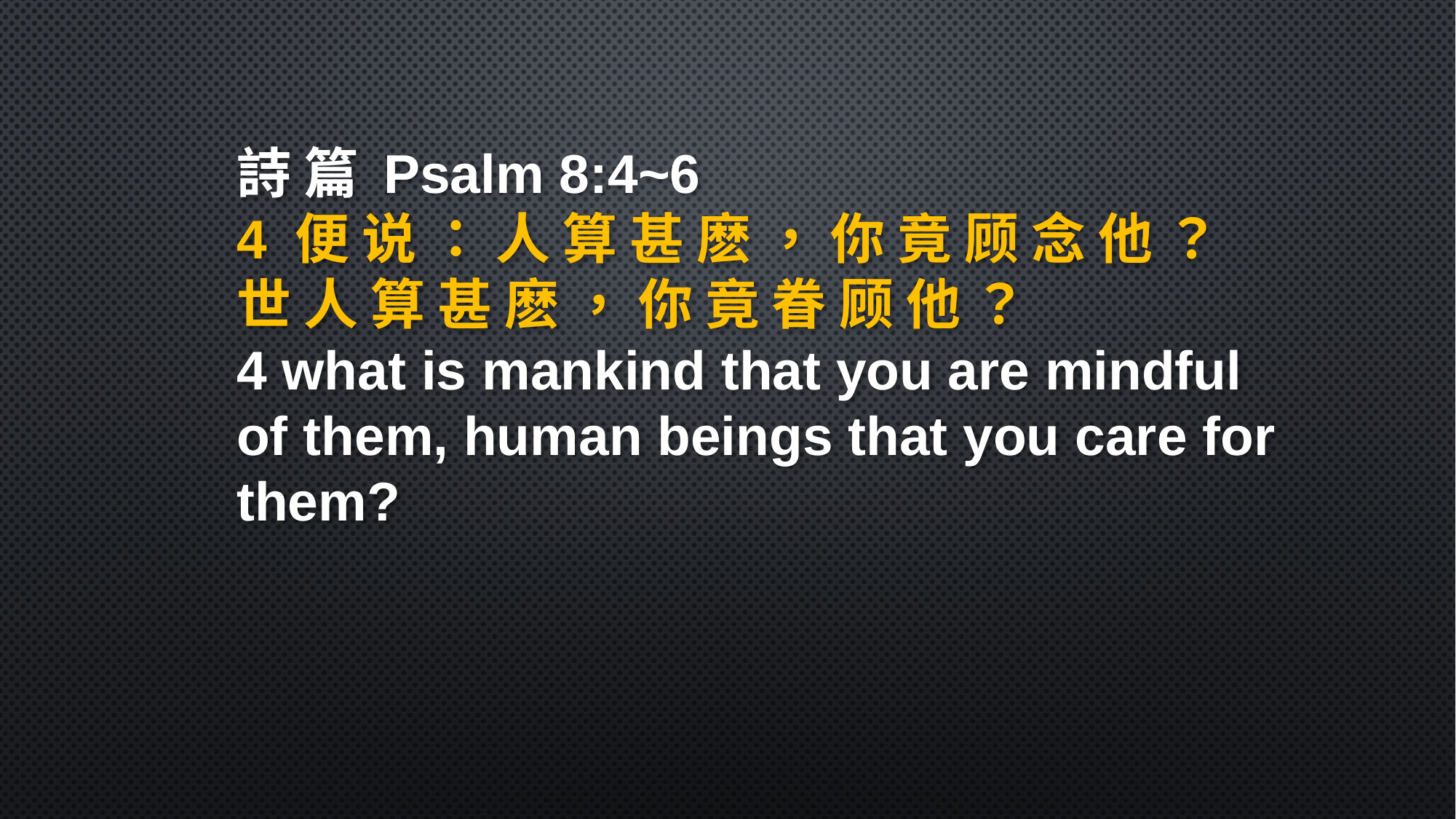

詩 篇 Psalm 8:4~6
4 便 说 ： 人 算 甚 麽 ， 你 竟 顾 念 他 ？ 世 人 算 甚 麽 ， 你 竟 眷 顾 他 ？
4 what is mankind that you are mindful of them, human beings that you care for them?